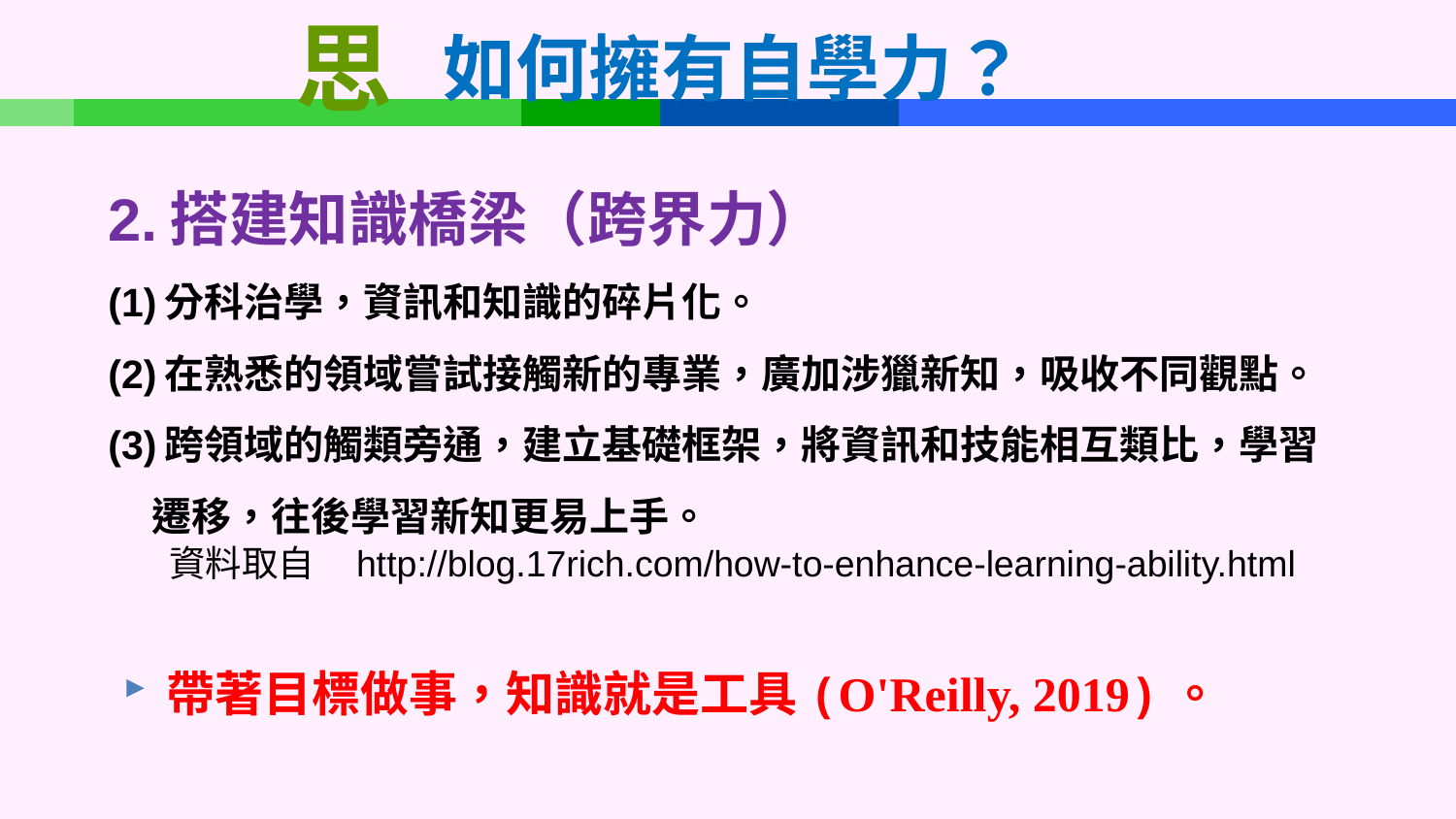

思

# 如何擁有自學力？
2.搭建知識橋梁（跨界力）
(1)分科治學，資訊和知識的碎片化。
(2)在熟悉的領域嘗試接觸新的專業，廣加涉獵新知，吸收不同觀點。
(3)跨領域的觸類旁通，建立基礎框架，將資訊和技能相互類比，學習
    遷移，往後學習新知更易上手。
資料取自    http://blog.17rich.com/how-to-enhance-learning-ability.html
帶著目標做事，知識就是工具(O'Reilly, 2019)。